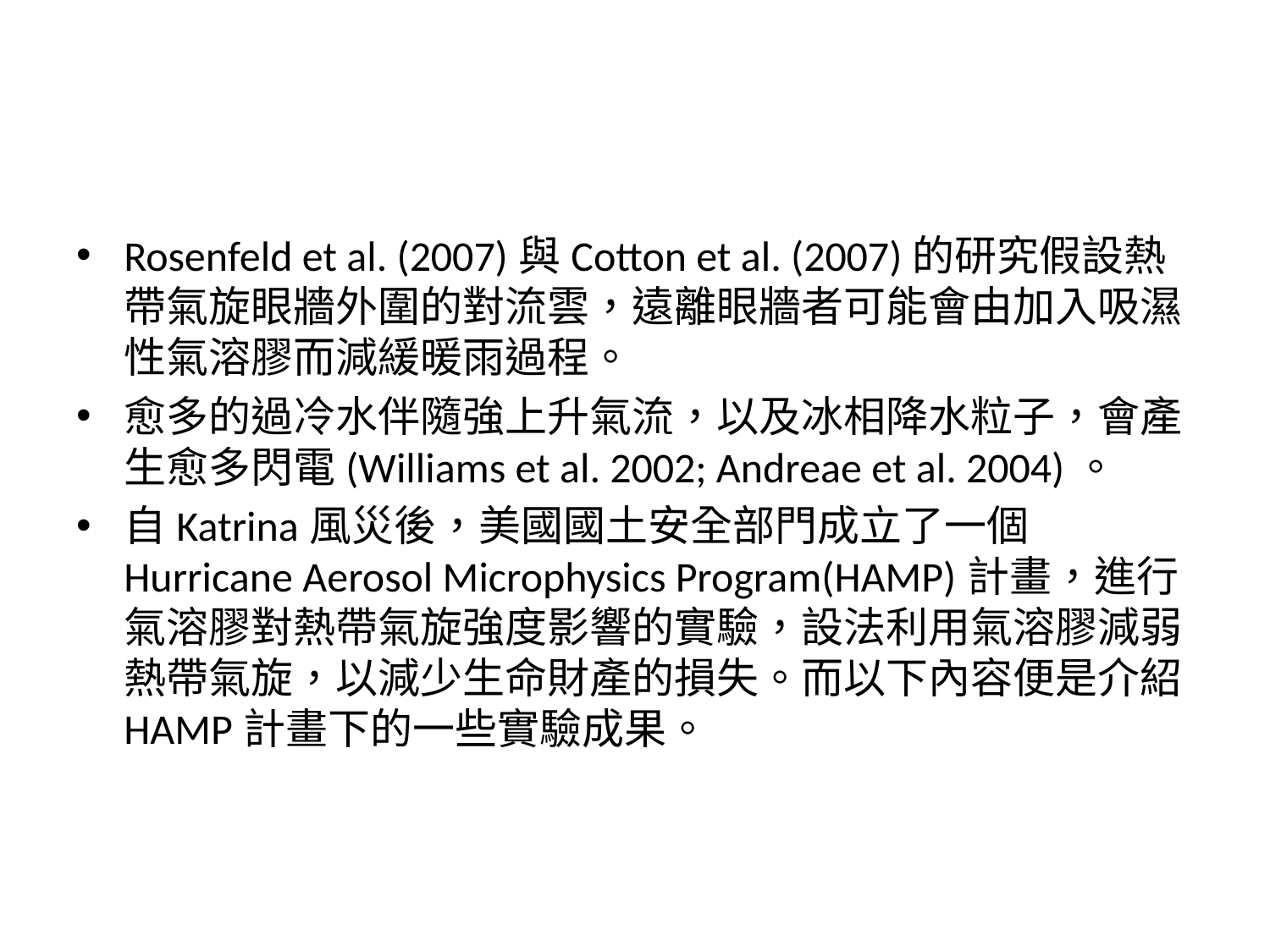

#
Rosenfeld et al. (2007)與Cotton et al. (2007)的研究假設熱帶氣旋眼牆外圍的對流雲，遠離眼牆者可能會由加入吸濕性氣溶膠而減緩暖雨過程。
愈多的過冷水伴隨強上升氣流，以及冰相降水粒子，會產生愈多閃電(Williams et al. 2002; Andreae et al. 2004)。
自Katrina風災後，美國國土安全部門成立了一個Hurricane Aerosol Microphysics Program(HAMP)計畫，進行氣溶膠對熱帶氣旋強度影響的實驗，設法利用氣溶膠減弱熱帶氣旋，以減少生命財產的損失。而以下內容便是介紹HAMP計畫下的一些實驗成果。